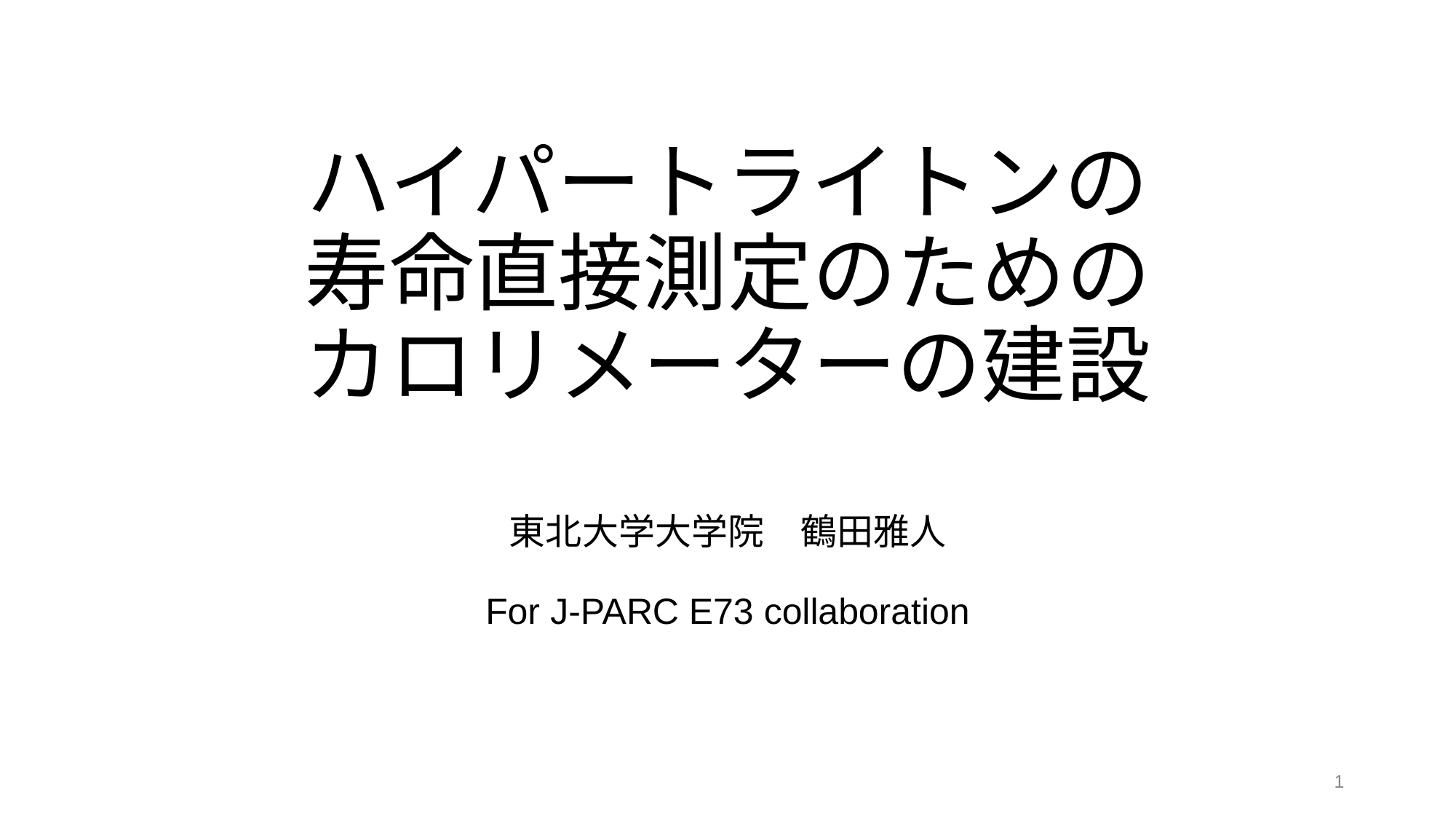

# ハイパートライトンの
寿命直接測定のための
カロリメーターの建設
東北大学大学院　鶴田雅人

For J-PARC E73 collaboration

1